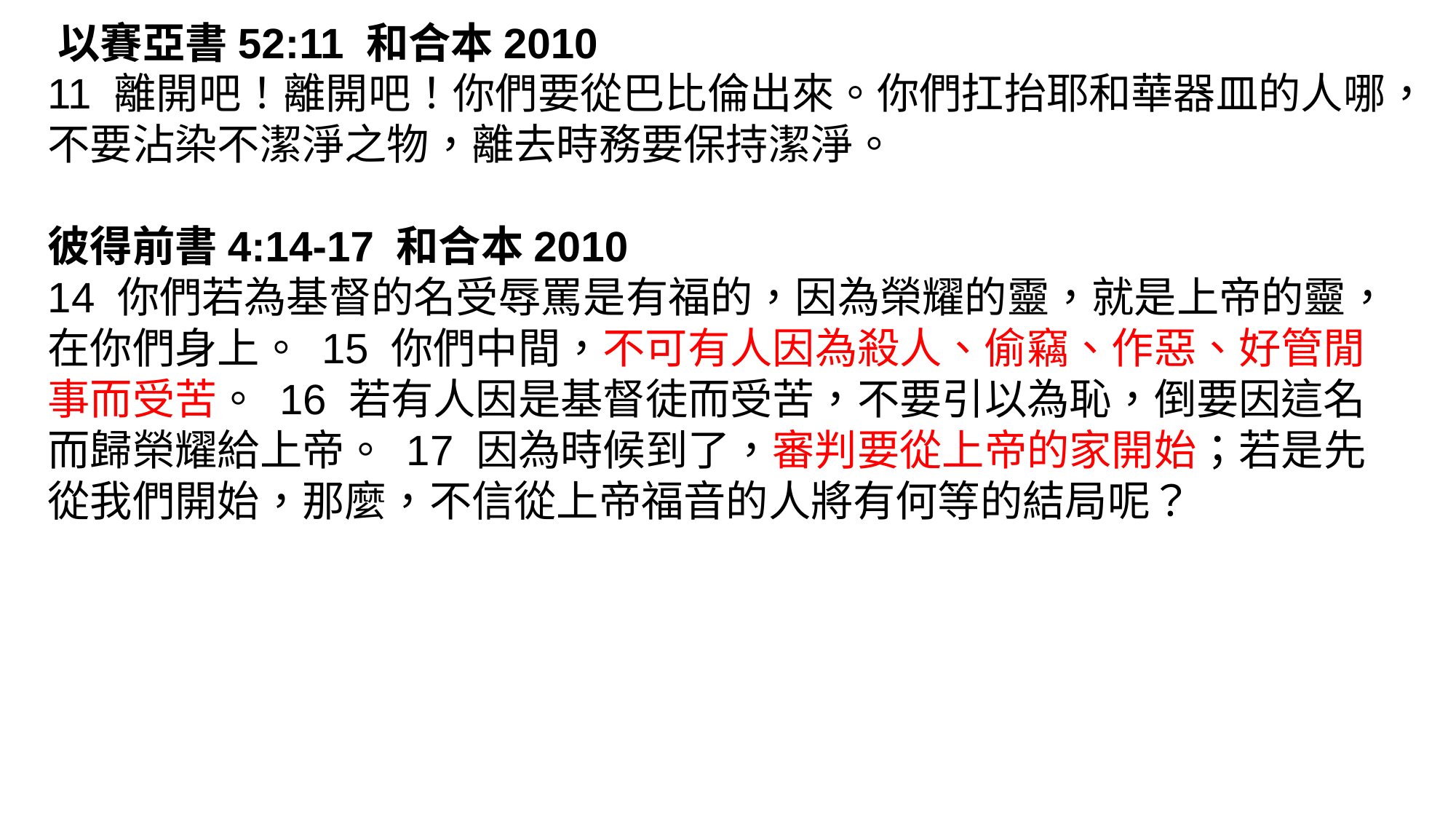

‪‪‪以賽亞書‬52:11 和合本2010
11 離開吧！離開吧！你們要從巴比倫出來。你們扛抬耶和華器皿的人哪，不要沾染不潔淨之物，離去時務要保持潔淨。

彼得前書‬4:14-17 和合本2010
14 你們若為基督的名受辱罵是有福的，因為榮耀的靈，就是上帝的靈，在你們身上。 15 你們中間，不可有人因為殺人、偷竊、作惡、好管閒事而受苦。 16 若有人因是基督徒而受苦，不要引以為恥，倒要因這名而歸榮耀給上帝。 17 因為時候到了，審判要從上帝的家開始；若是先從我們開始，那麼，不信從上帝福音的人將有何等的結局呢？